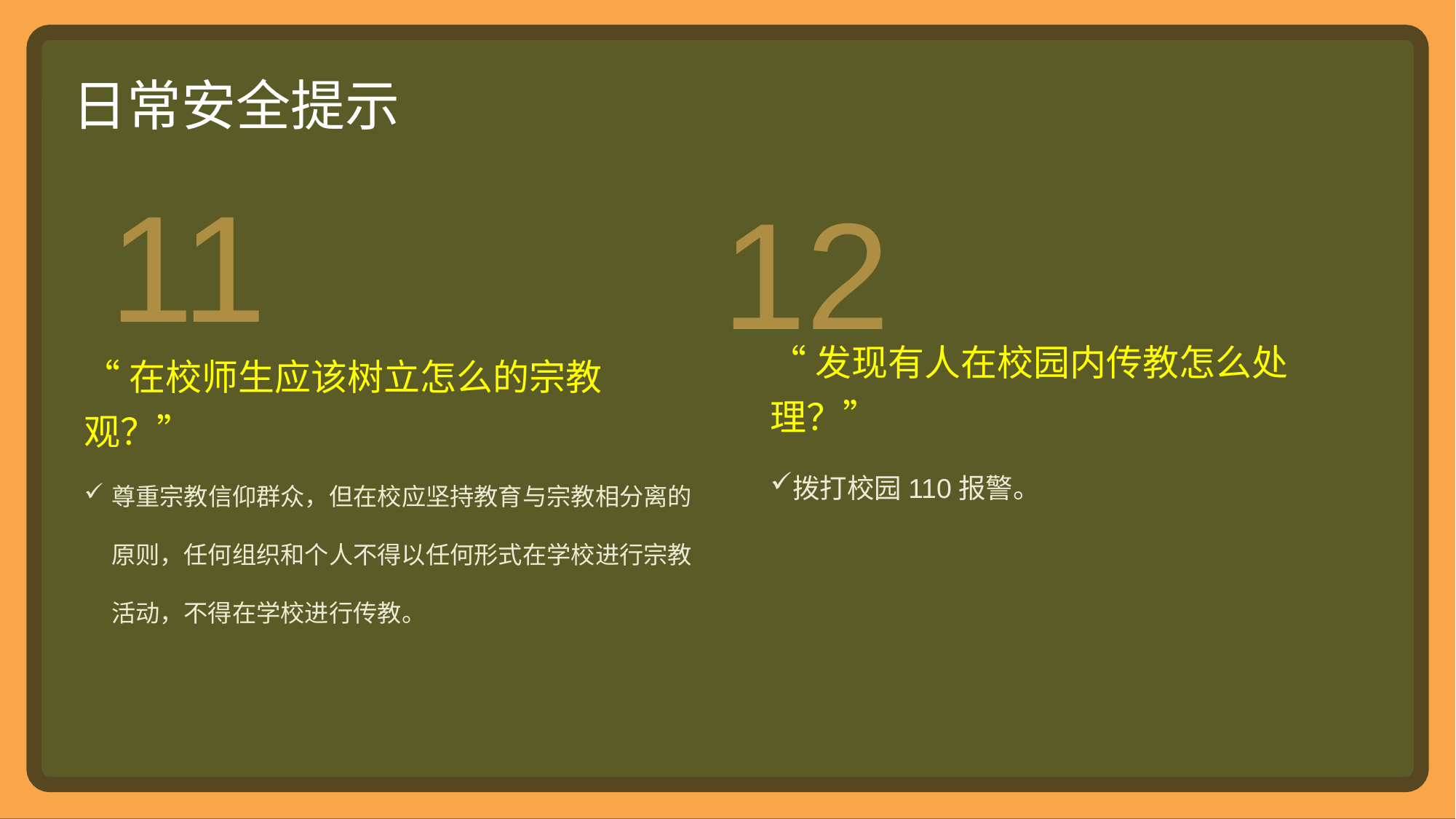

日常安全提示
11
12
“发现有人在校园内传教怎么处理？”
拨打校园110报警。
“在校师生应该树立怎么的宗教观？”
尊重宗教信仰群众，但在校应坚持教育与宗教相分离的原则，任何组织和个人不得以任何形式在学校进行宗教活动，不得在学校进行传教。